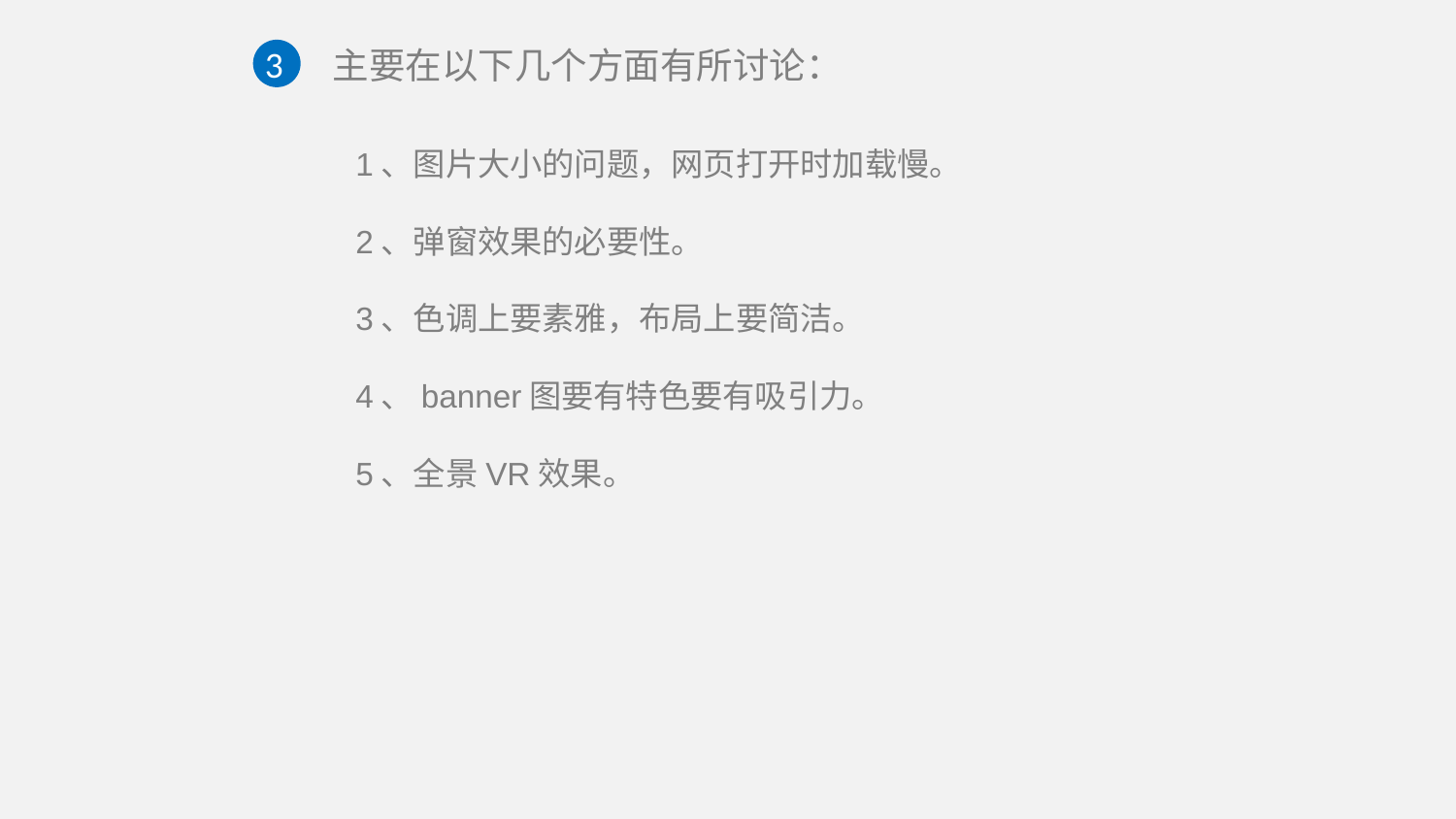

主要在以下几个方面有所讨论：
3

1、图片大小的问题，网页打开时加载慢。

2、弹窗效果的必要性。

3、色调上要素雅，布局上要简洁。

4、banner图要有特色要有吸引力。

5、全景VR效果。